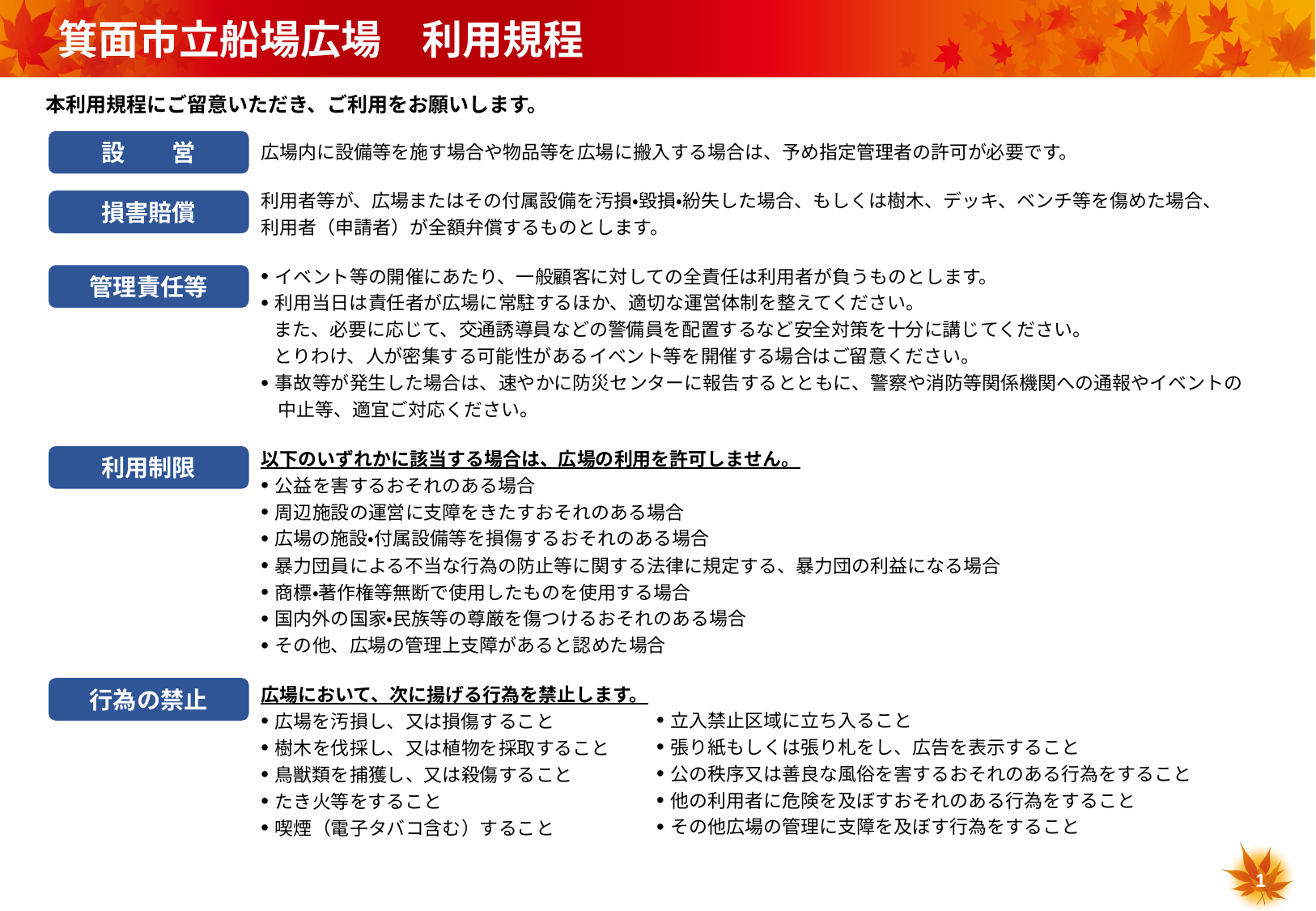

# 箕面市立船場広場　利用規程
本利用規程にご留意いただき、ご利用をお願いします。
広場内に設備等を施す場合や物品等を広場に搬入する場合は、予め指定管理者の許可が必要です。

利用者等が、広場またはその付属設備を汚損・毀損・紛失した場合、もしくは樹木、デッキ、ベンチ等を傷めた場合、
利用者（申請者）が全額弁償するものとします。

イベント等の開催にあたり、一般顧客に対しての全責任は利用者が負うものとします。
利用当日は責任者が広場に常駐するほか、適切な運営体制を整えてください。
  また、必要に応じて、交通誘導員などの警備員を配置するなど安全対策を十分に講じてください。
  とりわけ、人が密集する可能性があるイベント等を開催する場合はご留意ください。
事故等が発生した場合は、速やかに防災センターに報告するとともに、警察や消防等関係機関への通報やイベントの
   中止等、適宜ご対応ください。

以下のいずれかに該当する場合は、広場の利用を許可しません。
公益を害するおそれのある場合
周辺施設の運営に支障をきたすおそれのある場合
広場の施設・付属設備等を損傷するおそれのある場合
暴力団員による不当な行為の防止等に関する法律に規定する、暴力団の利益になる場合
商標・著作権等無断で使用したものを使用する場合
国内外の国家・民族等の尊厳を傷つけるおそれのある場合
その他、広場の管理上支障があると認めた場合

広場において、次に揚げる行為を禁止します。
広場を汚損し、又は損傷すること
樹木を伐採し、又は植物を採取すること
鳥獣類を捕獲し、又は殺傷すること
たき火等をすること
喫煙（電子タバコ含む）すること
設　　営
損害賠償
管理責任等
利用制限
行為の禁止
立入禁止区域に立ち入ること
張り紙もしくは張り札をし、広告を表示すること
公の秩序又は善良な風俗を害するおそれのある行為をすること
他の利用者に危険を及ぼすおそれのある行為をすること
その他広場の管理に支障を及ぼす行為をすること
1